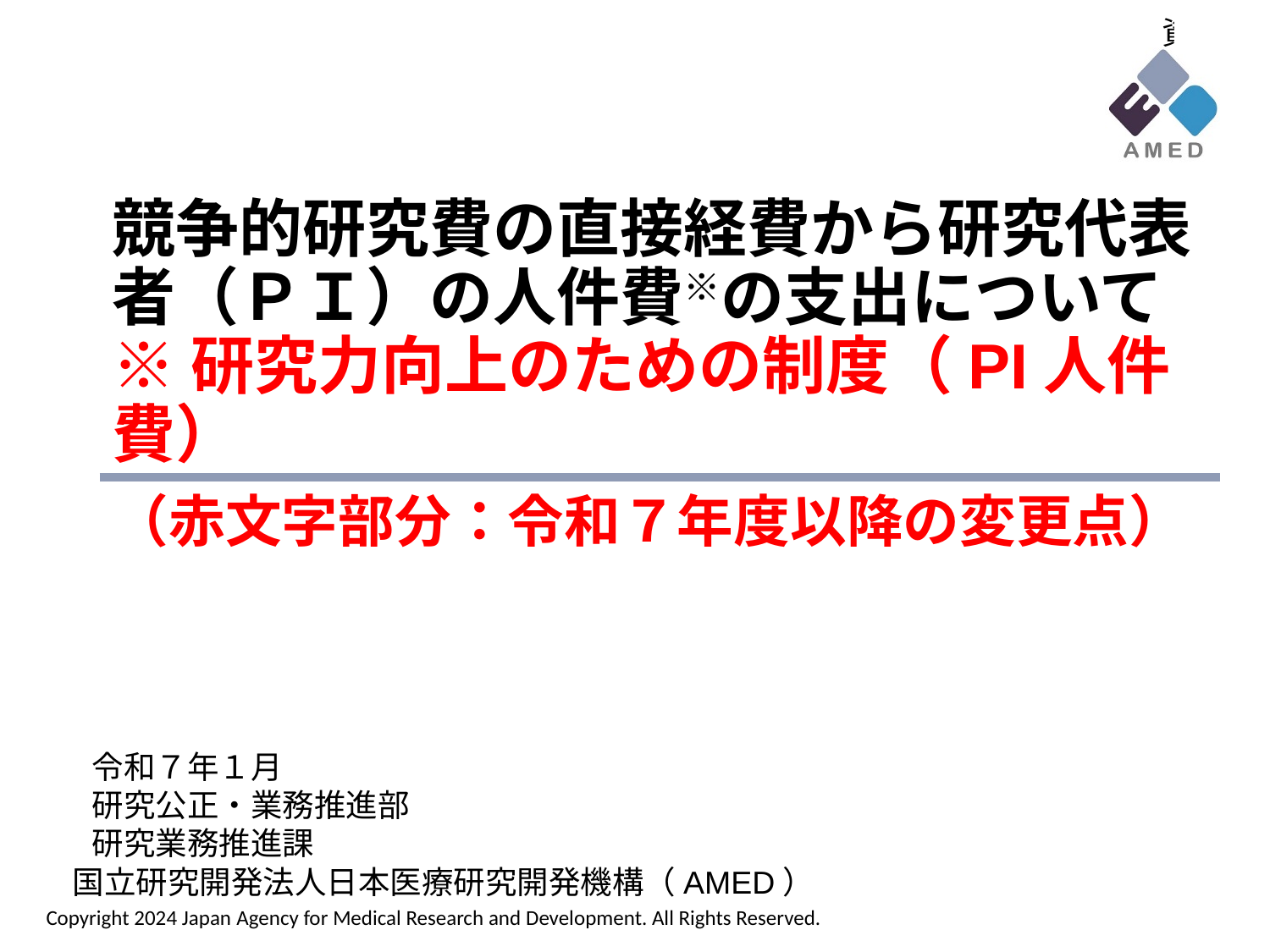

資料６
競争的研究費の直接経費から研究代表者（ＰＩ）の人件費※の支出について
※研究力向上のための制度（PI人件費）

（赤文字部分：令和７年度以降の変更点）
令和７年１月
研究公正・業務推進部
研究業務推進課
国立研究開発法人日本医療研究開発機構（AMED）